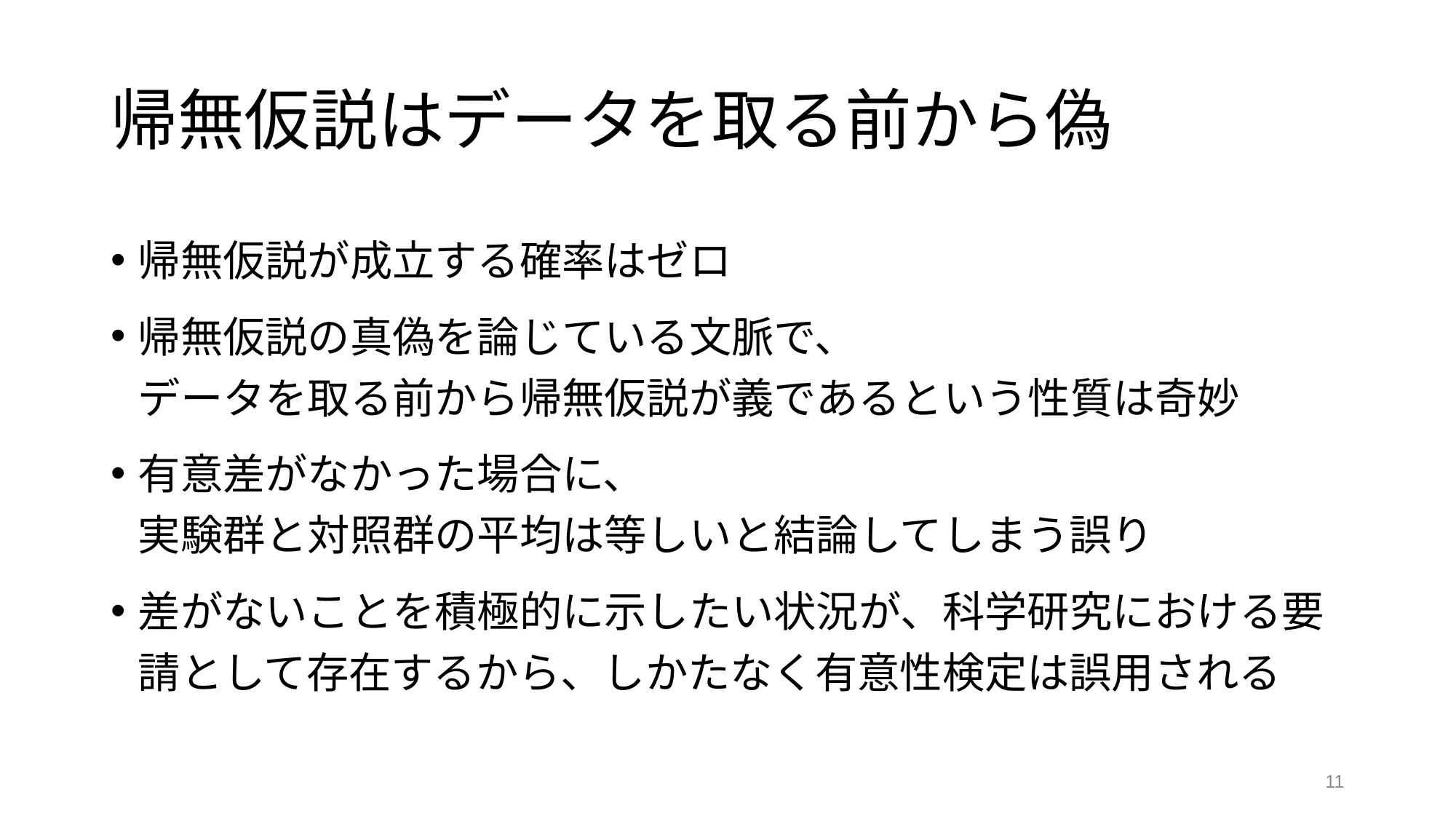

# 帰無仮説はデータを取る前から偽
帰無仮説が成立する確率はゼロ
帰無仮説の真偽を論じている文脈で、
データを取る前から帰無仮説が義であるという性質は奇妙
有意差がなかった場合に、
実験群と対照群の平均は等しいと結論してしまう誤り
差がないことを積極的に示したい状況が、科学研究における要請として存在するから、しかたなく有意性検定は誤用される

11